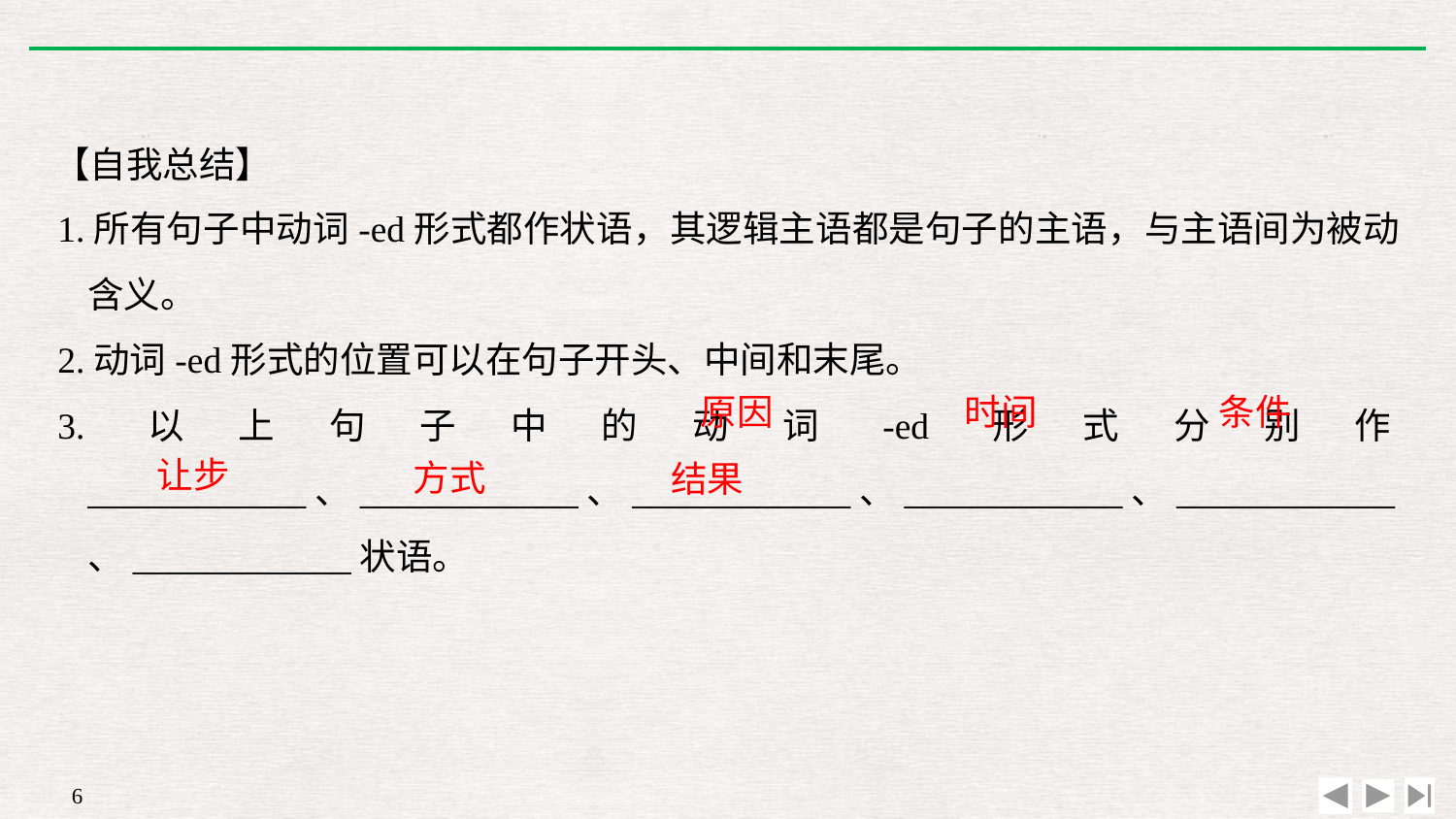

【自我总结】
1.所有句子中动词-ed形式都作状语，其逻辑主语都是句子的主语，与主语间为被动含义。
2.动词-ed形式的位置可以在句子开头、中间和末尾。
3.以上句子中的动词-ed形式分别作____________、____________、____________、____________、____________、____________状语。
时间
条件
原因
让步
方式
结果